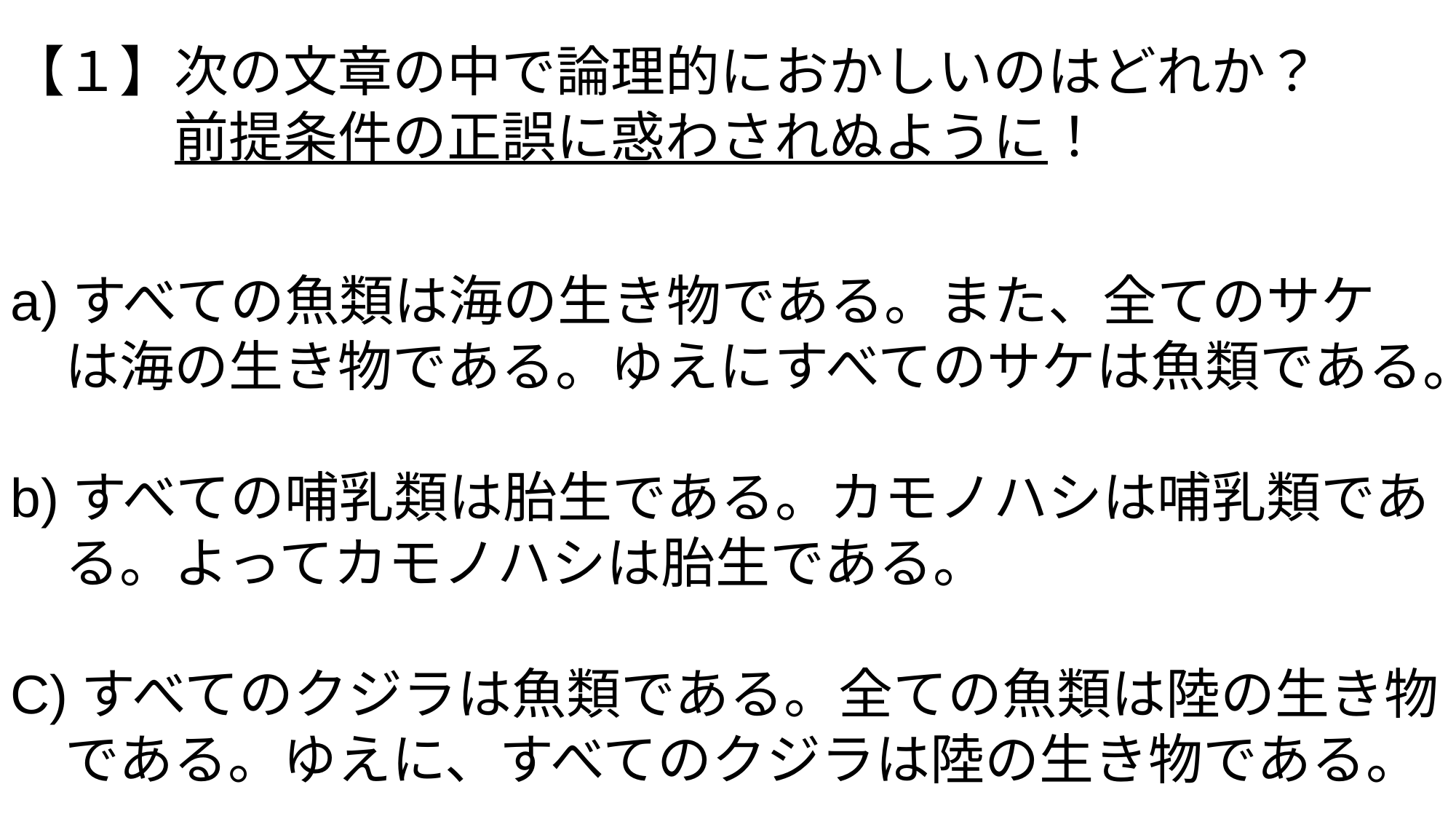

【１】次の文章の中で論理的におかしいのはどれか？
　　　前提条件の正誤に惑わされぬように！

a)すべての魚類は海の生き物である。また、全てのサケ
　は海の生き物である。ゆえにすべてのサケは魚類である。

b)すべての哺乳類は胎生である。カモノハシは哺乳類であ
　る。よってカモノハシは胎生である。

C)すべてのクジラは魚類である。全ての魚類は陸の生き物
　である。ゆえに、すべてのクジラは陸の生き物である。